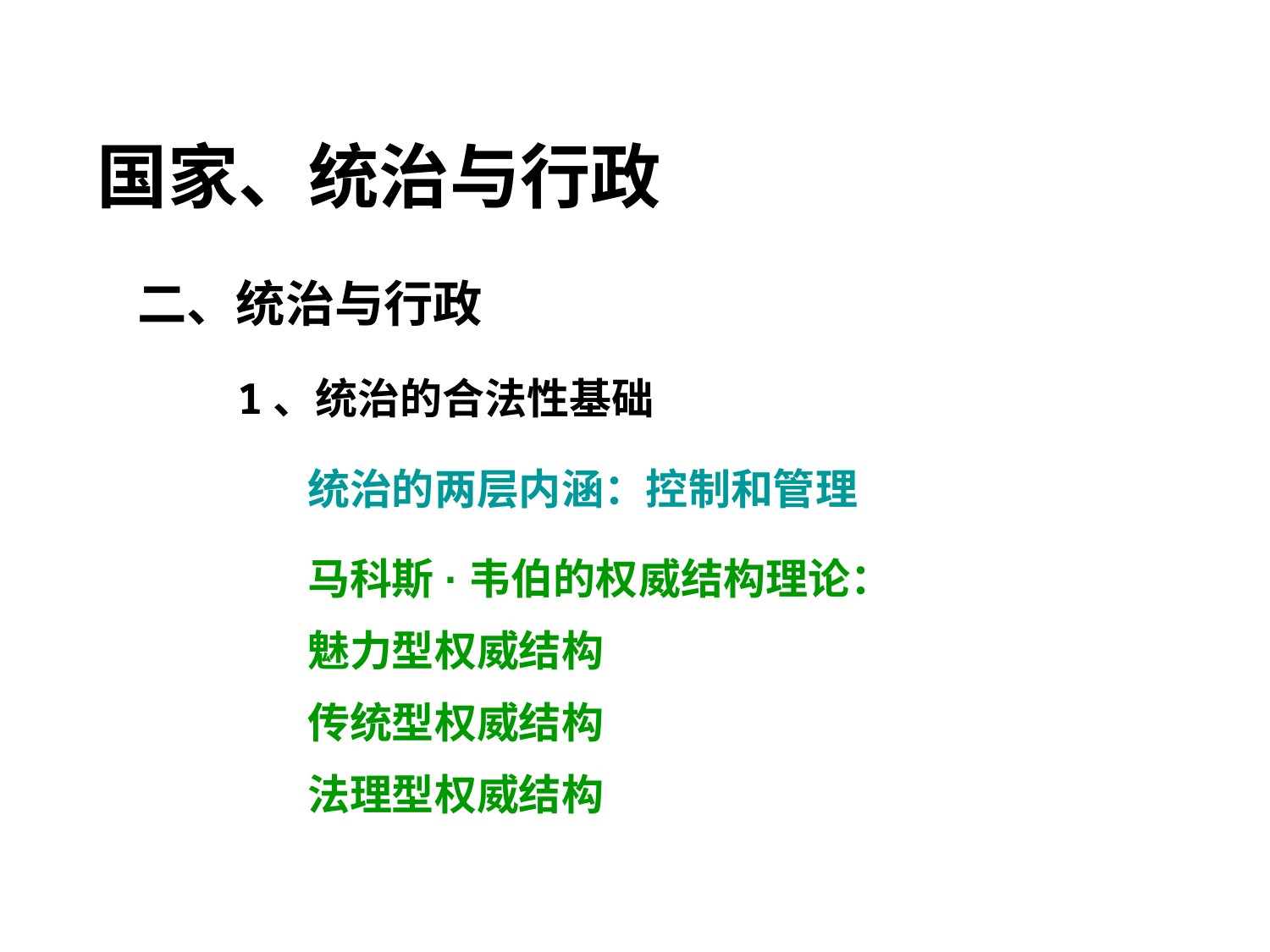

国家、统治与行政
二、统治与行政
1、统治的合法性基础
统治的两层内涵：控制和管理
马科斯·韦伯的权威结构理论：
魅力型权威结构
传统型权威结构
法理型权威结构